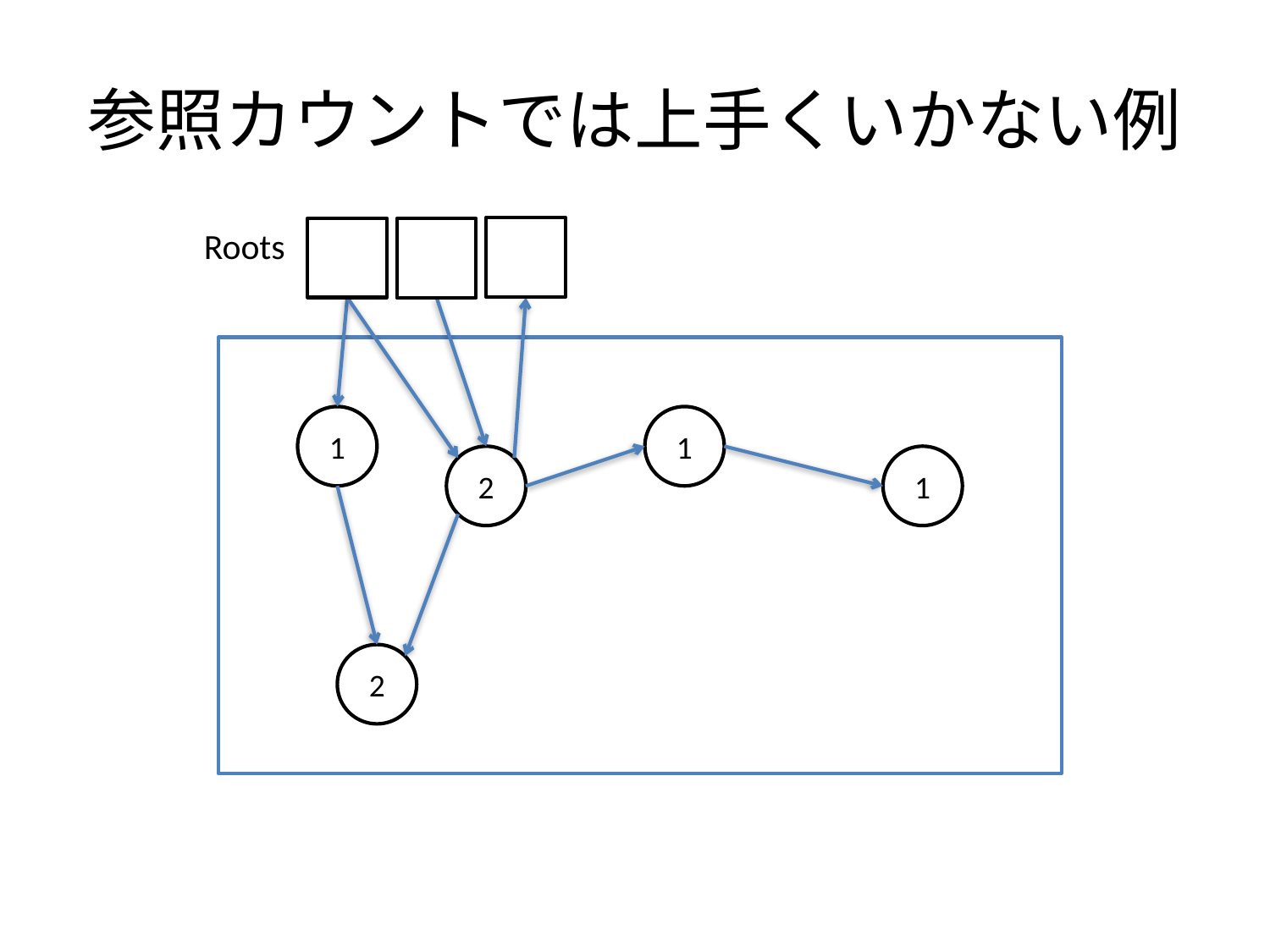

# 参照カウントでは上手くいかない例

Roots

1
1
2
1
2